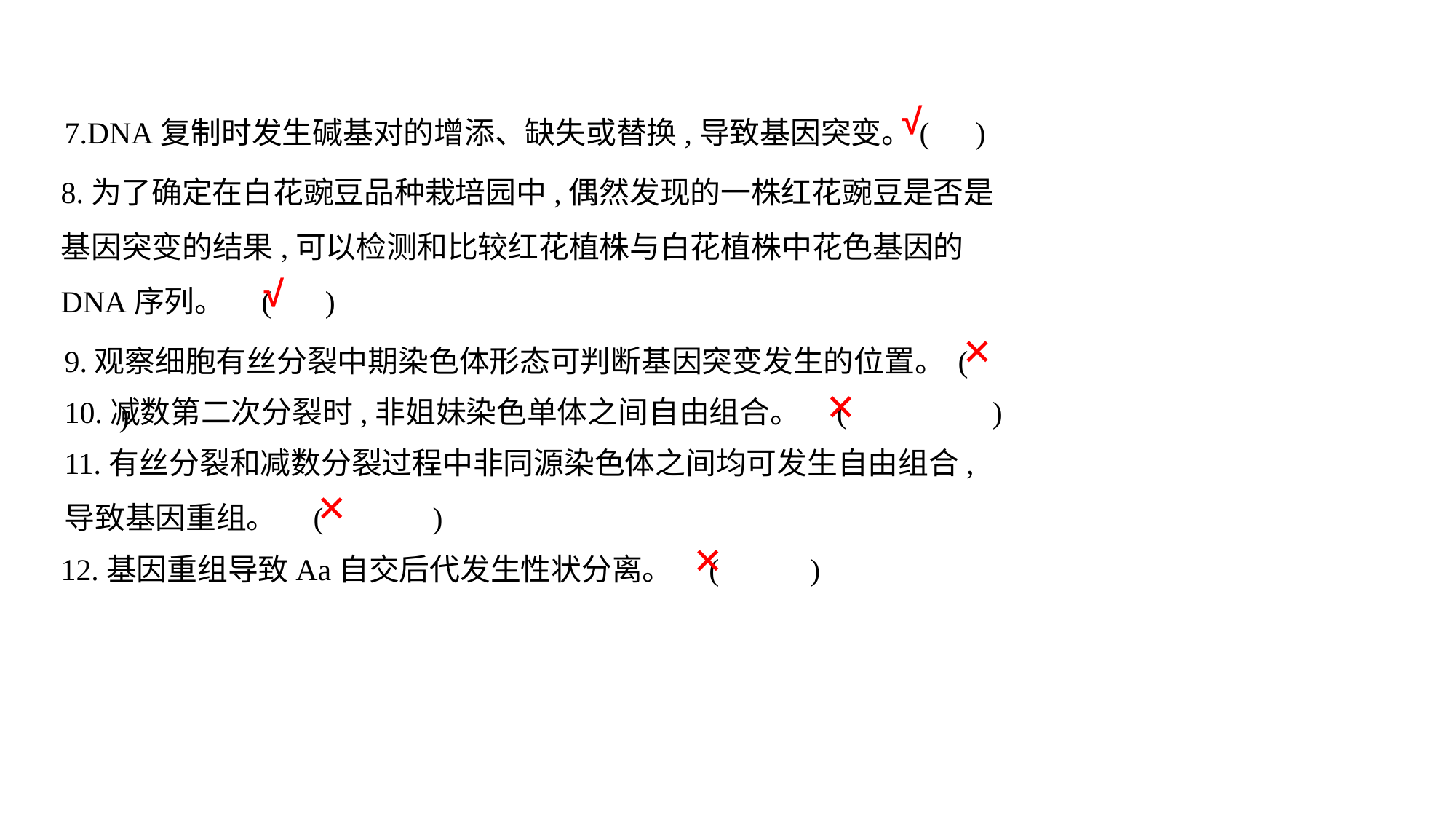

√
7.DNA复制时发生碱基对的增添、缺失或替换,导致基因突变。(      )
8.为了确定在白花豌豆品种栽培园中,偶然发现的一株红花豌豆是否是
基因突变的结果,可以检测和比较红花植株与白花植株中花色基因的
DNA序列。 (       )
√
✕
9.观察细胞有丝分裂中期染色体形态可判断基因突变发生的位置。 (       )
10.减数第二次分裂时,非姐妹染色单体之间自由组合。 (        )
✕
11.有丝分裂和减数分裂过程中非同源染色体之间均可发生自由组合,
导致基因重组。 (      )
✕
12.基因重组导致Aa自交后代发生性状分离。 (     )
✕